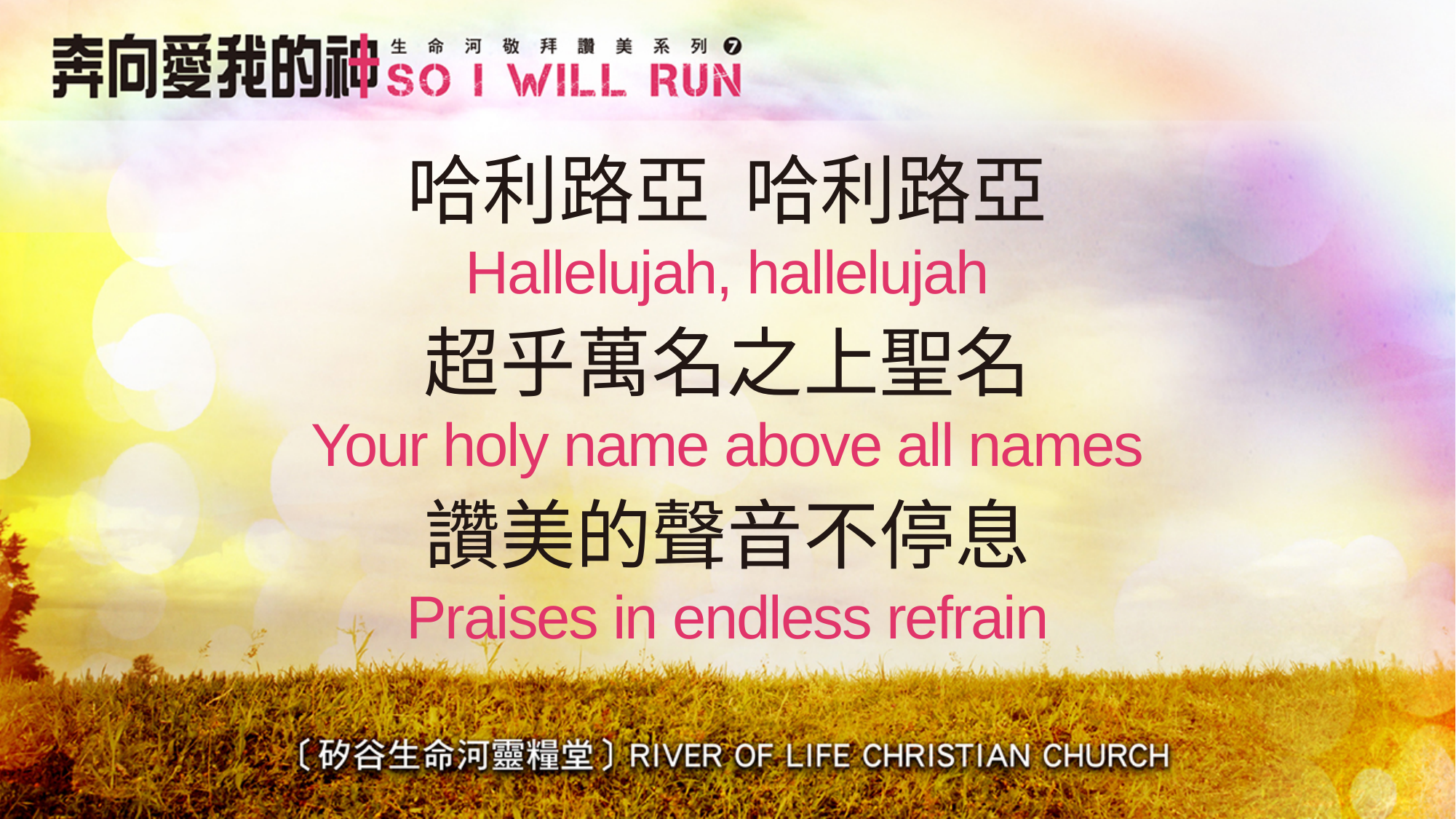

# 哈利路亞  哈利路亞 Hallelujah, hallelujah
超乎萬名之上聖名
Your holy name above all names
讚美的聲音不停息
Praises in endless refrain